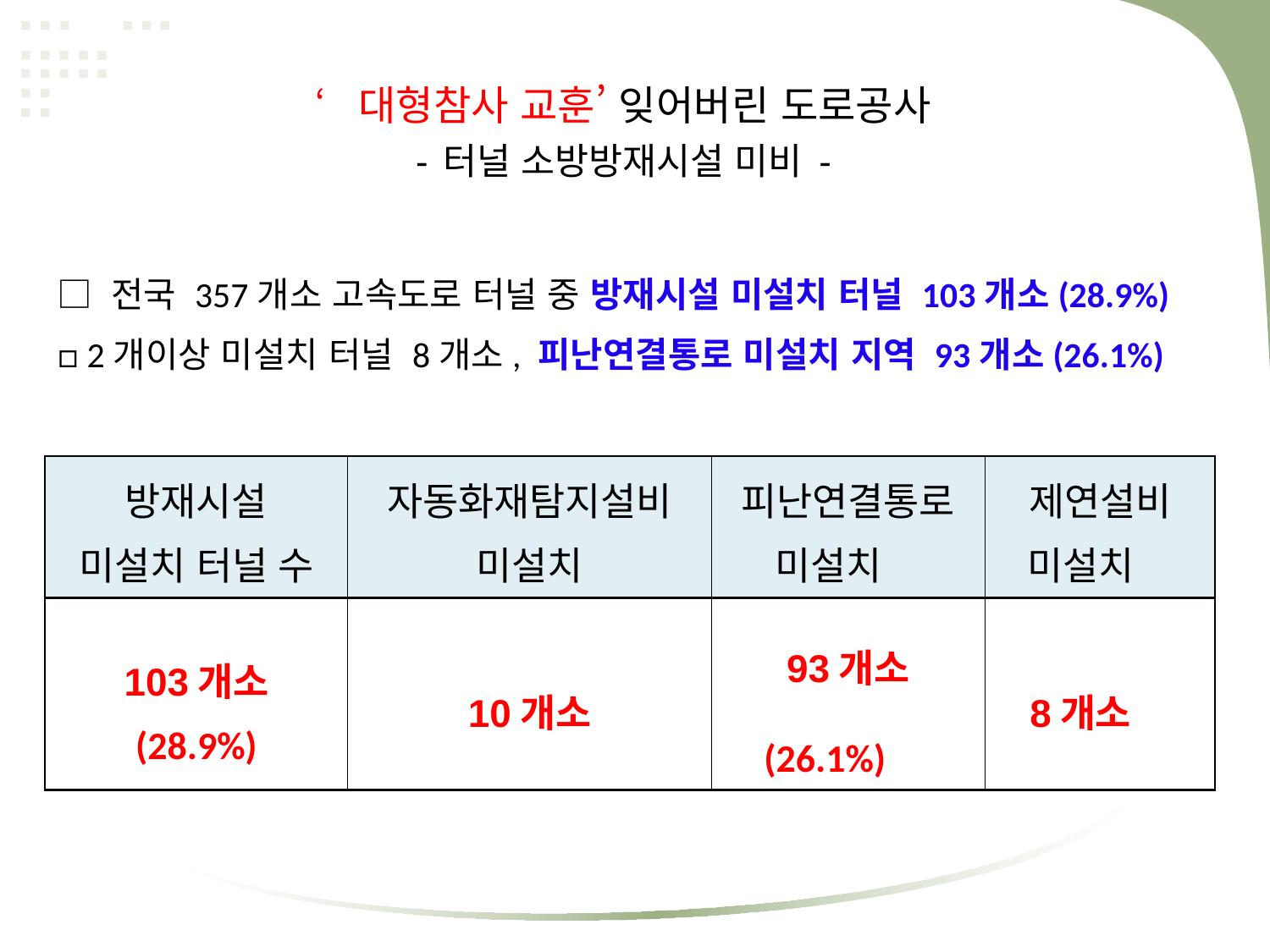

# ‘대형참사 교훈’ 잊어버린 도로공사 - 터널 소방방재시설 미비 -
□ 전국 357개소 고속도로 터널 중 방재시설 미설치 터널 103개소(28.9%)
□ 2개이상 미설치 터널 8개소, 피난연결통로 미설치 지역 93개소(26.1%)
| 방재시설 미설치 터널 수 | 자동화재탐지설비 미설치 | 피난연결통로 미설치 | 제연설비 미설치 |
| --- | --- | --- | --- |
| 103개소 (28.9%) | 10개소 | 93개소 (26.1%) | 8개소 |